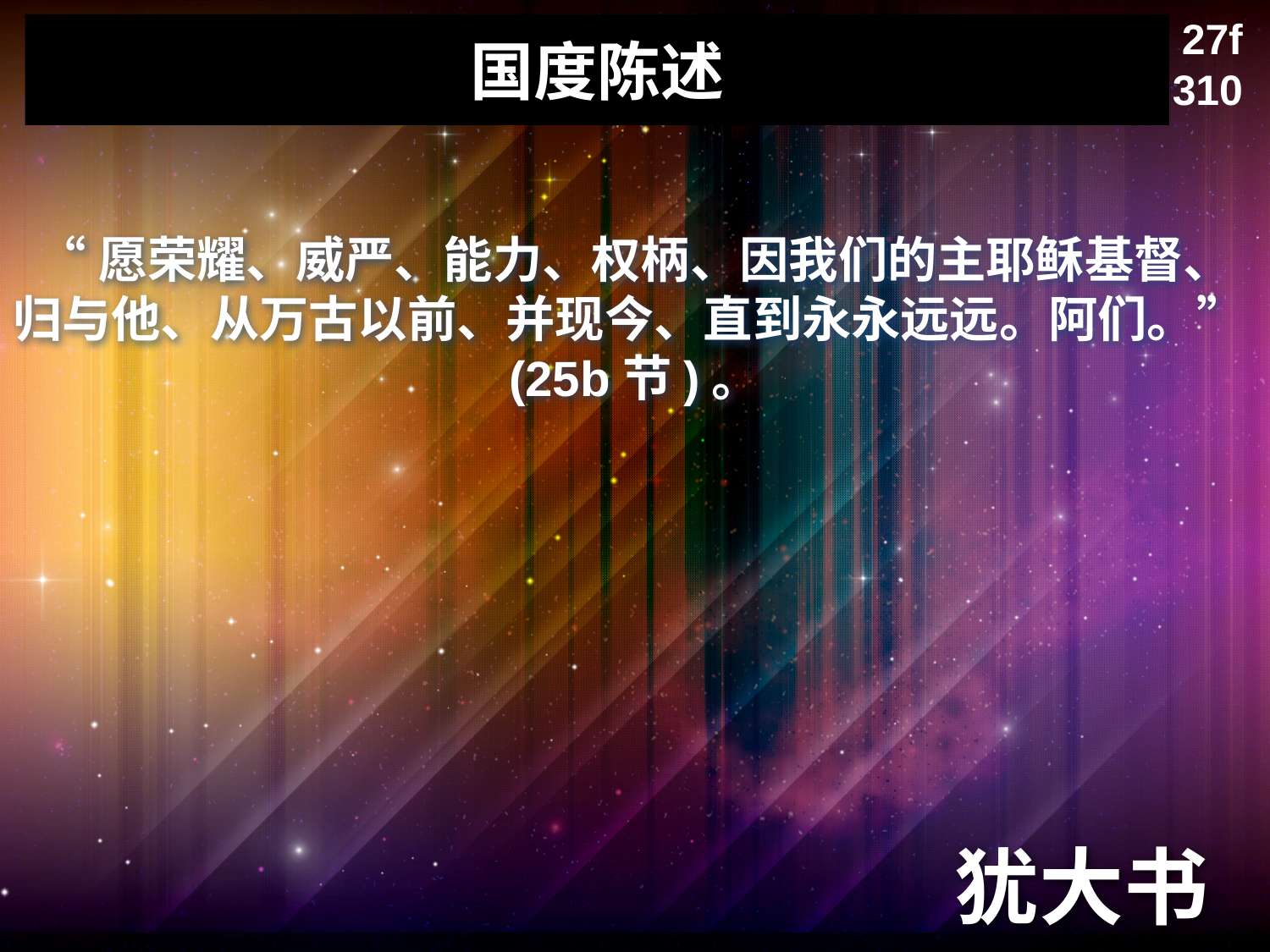

27f
310
# 国度陈述

“愿荣耀、威严、能力、权柄、因我们的主耶稣基督、
归与他、从万古以前、并现今、直到永永远远。阿们。”
(25b节)。
犹大书